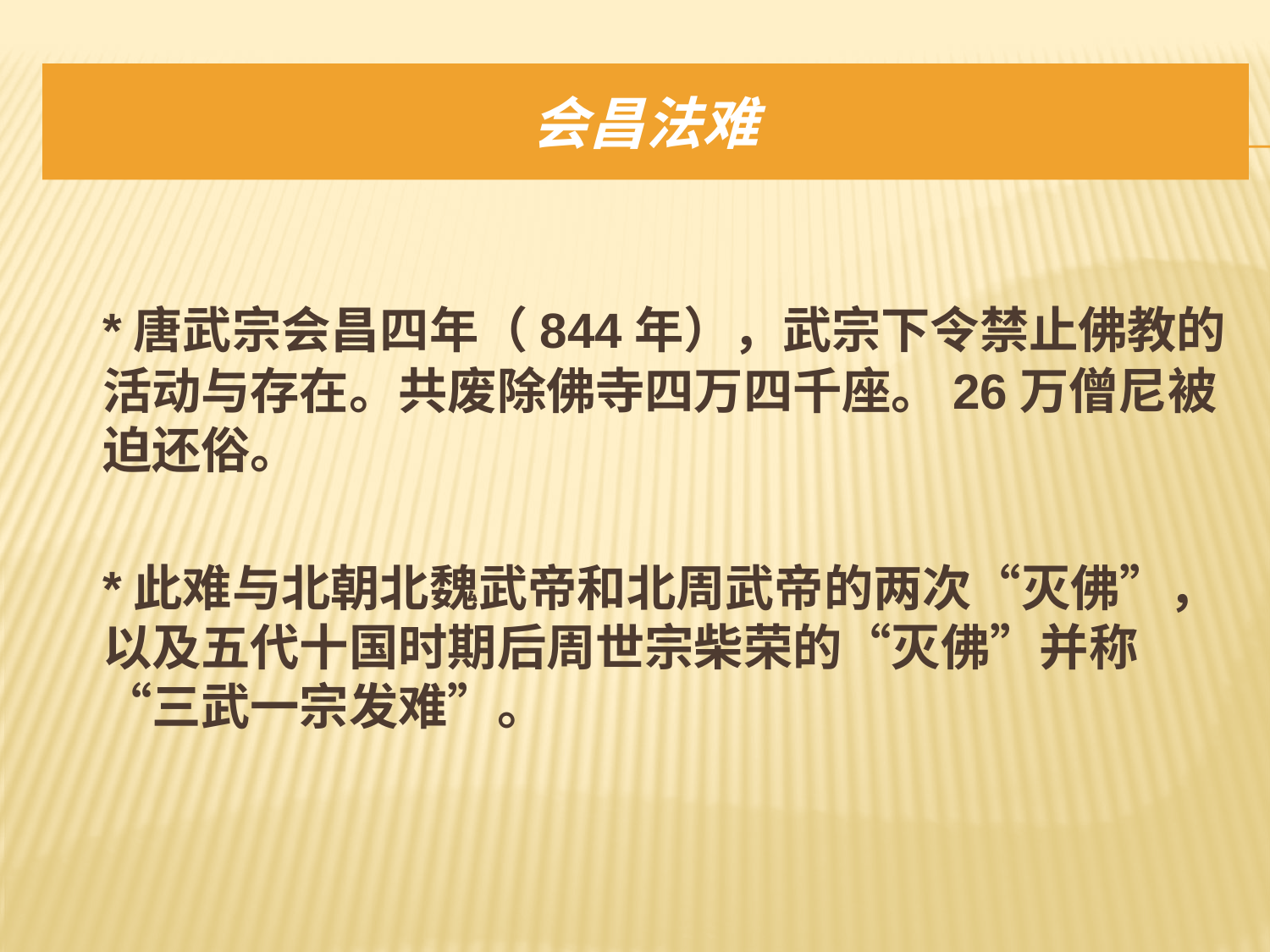

# 会昌法难
	*唐武宗会昌四年（844年），武宗下令禁止佛教的活动与存在。共废除佛寺四万四千座。26万僧尼被迫还俗。

	*此难与北朝北魏武帝和北周武帝的两次“灭佛”，以及五代十国时期后周世宗柴荣的“灭佛”并称“三武一宗发难”。